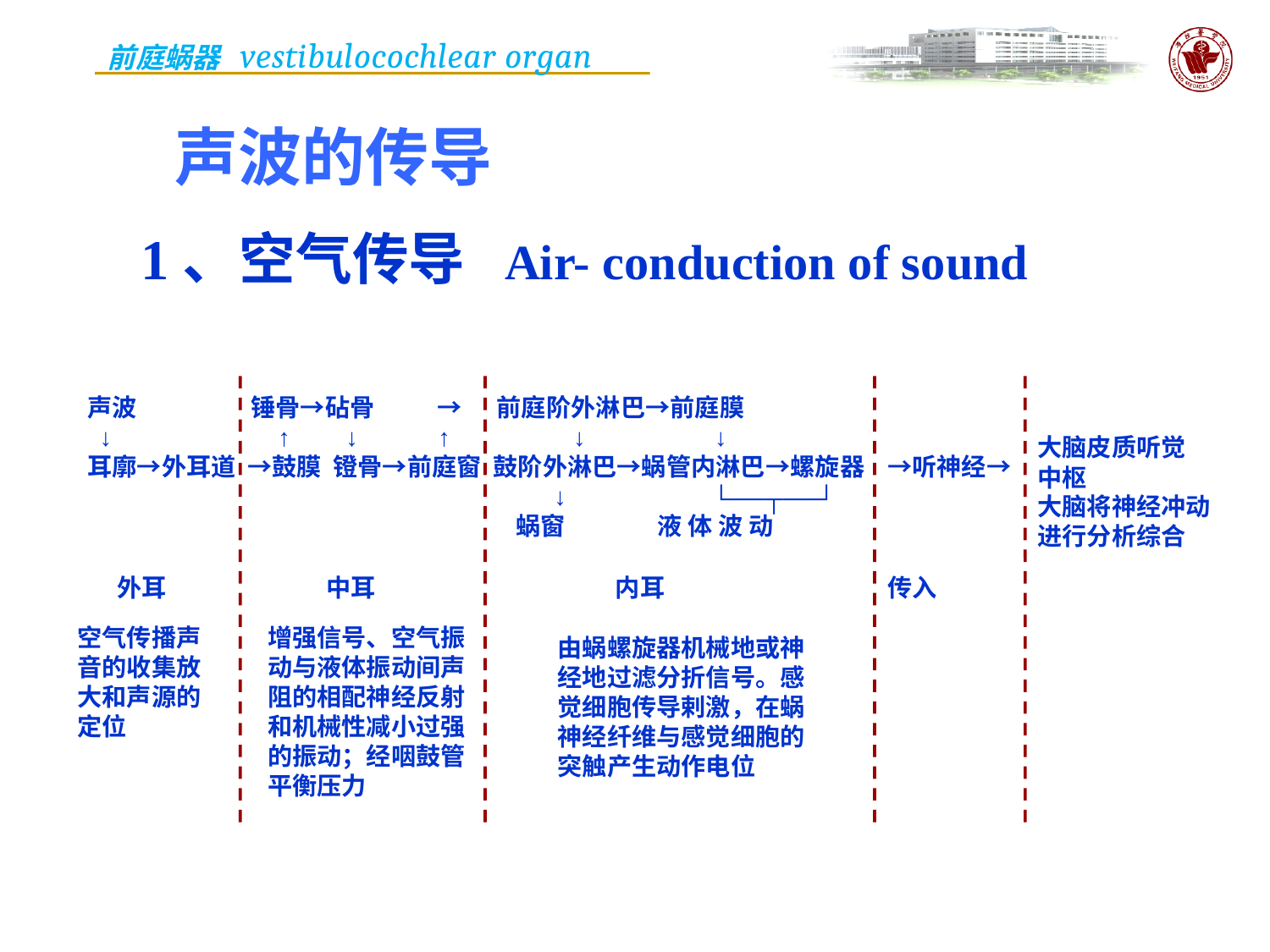

声波的传导
1、空气传导  Air- conduction of sound

声波                    锤骨→砧骨           →      前庭阶外淋巴→前庭膜
  ↓                           ↑         ↓             ↑                    ↓                     ↓
耳廓→外耳道  →鼓膜  镫骨→前庭窗  鼓阶外淋巴→蜗管内淋巴→螺旋器    →听神经→
                                                                            ↓
                                                                          蜗窗                液 体 波 动
大脑皮质听觉
中枢
大脑将神经冲动
进行分析综合
└──┬──┘
外耳                            中耳                                          内耳                                       传入
空气传播声音的收集放大和声源的定位
增强信号、空气振动与液体振动间声阻的相配神经反射和机械性减小过强的振动；经咽鼓管平衡压力
由蜗螺旋器机械地或神经地过滤分折信号。感觉细胞传导剌激，在蜗神经纤维与感觉细胞的突触产生动作电位